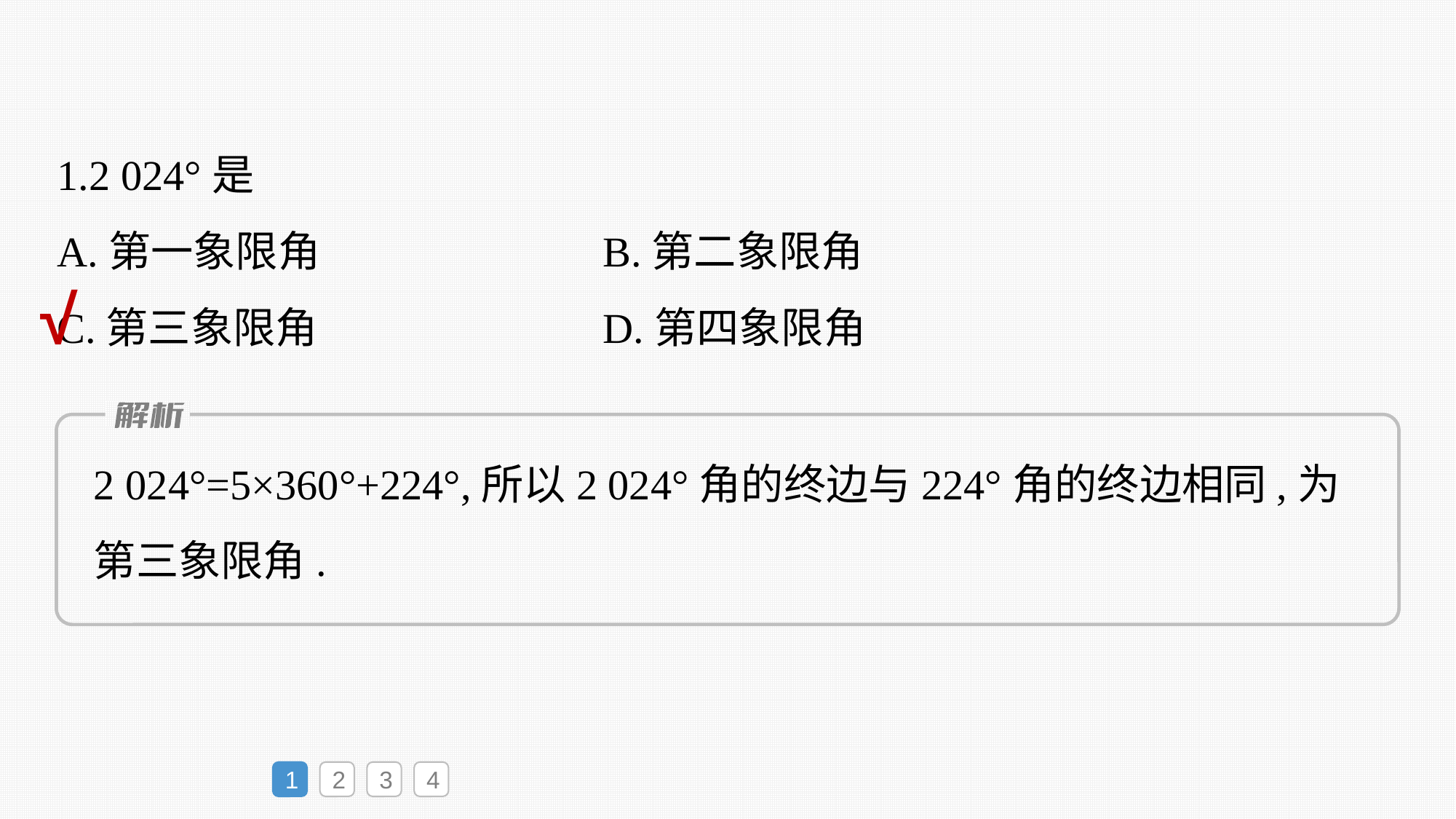

1.2 024°是
A.第一象限角				B.第二象限角
C.第三象限角				D.第四象限角
√

2 024°=5×360°+224°,所以2 024°角的终边与224°角的终边相同,为第三象限角.
1
2
3
4